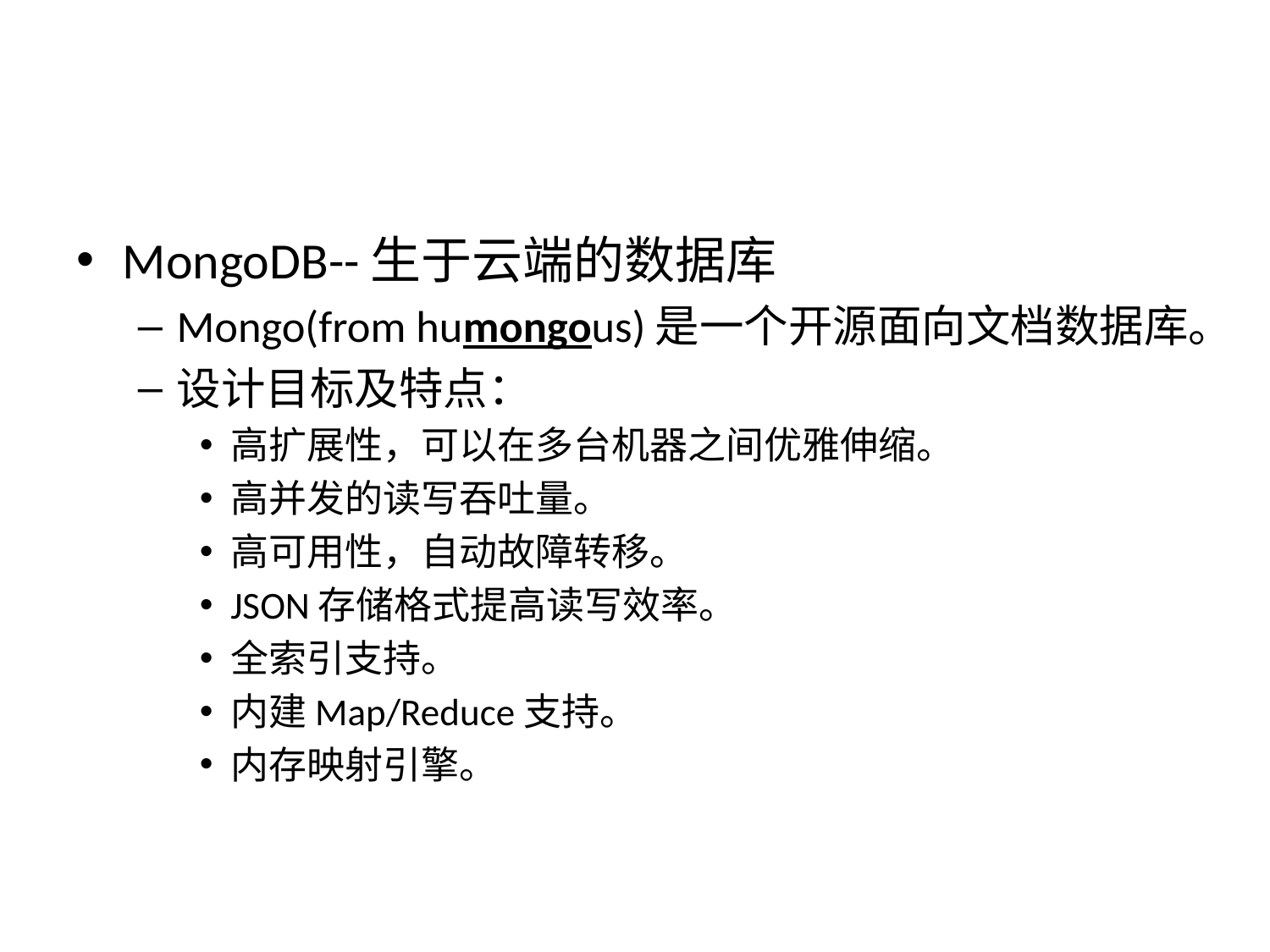

#
MongoDB--生于云端的数据库
Mongo(from humongous)是一个开源面向文档数据库。
设计目标及特点：
高扩展性，可以在多台机器之间优雅伸缩。
高并发的读写吞吐量。
高可用性，自动故障转移。
JSON存储格式提高读写效率。
全索引支持。
内建Map/Reduce支持。
内存映射引擎。